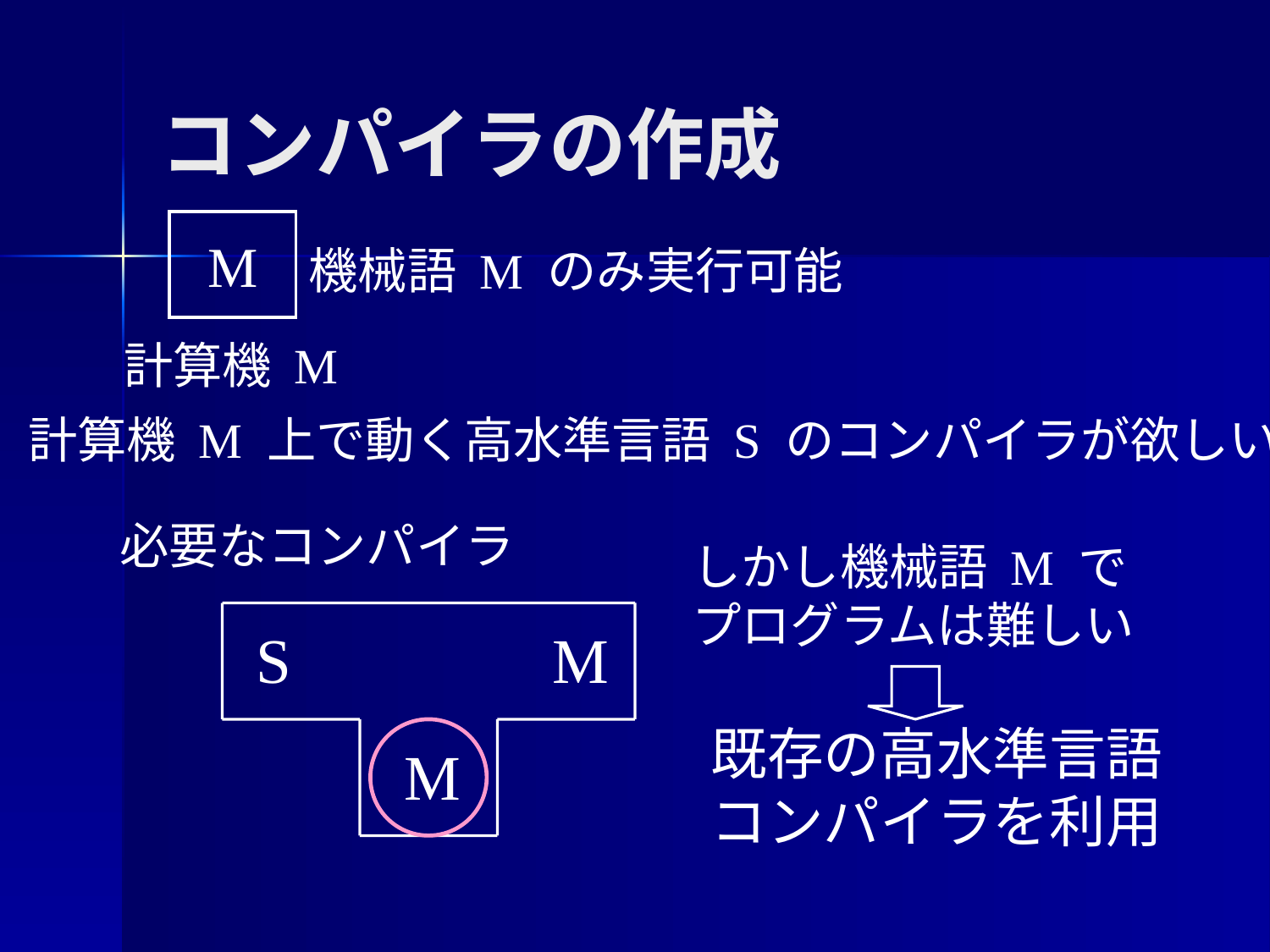

# コンパイラの作成
M
機械語 M のみ実行可能
計算機 M
計算機 M 上で動く高水準言語 S のコンパイラが欲しい
必要なコンパイラ

S
M

M

しかし機械語 M で
プログラムは難しい

既存の高水準言語
コンパイラを利用